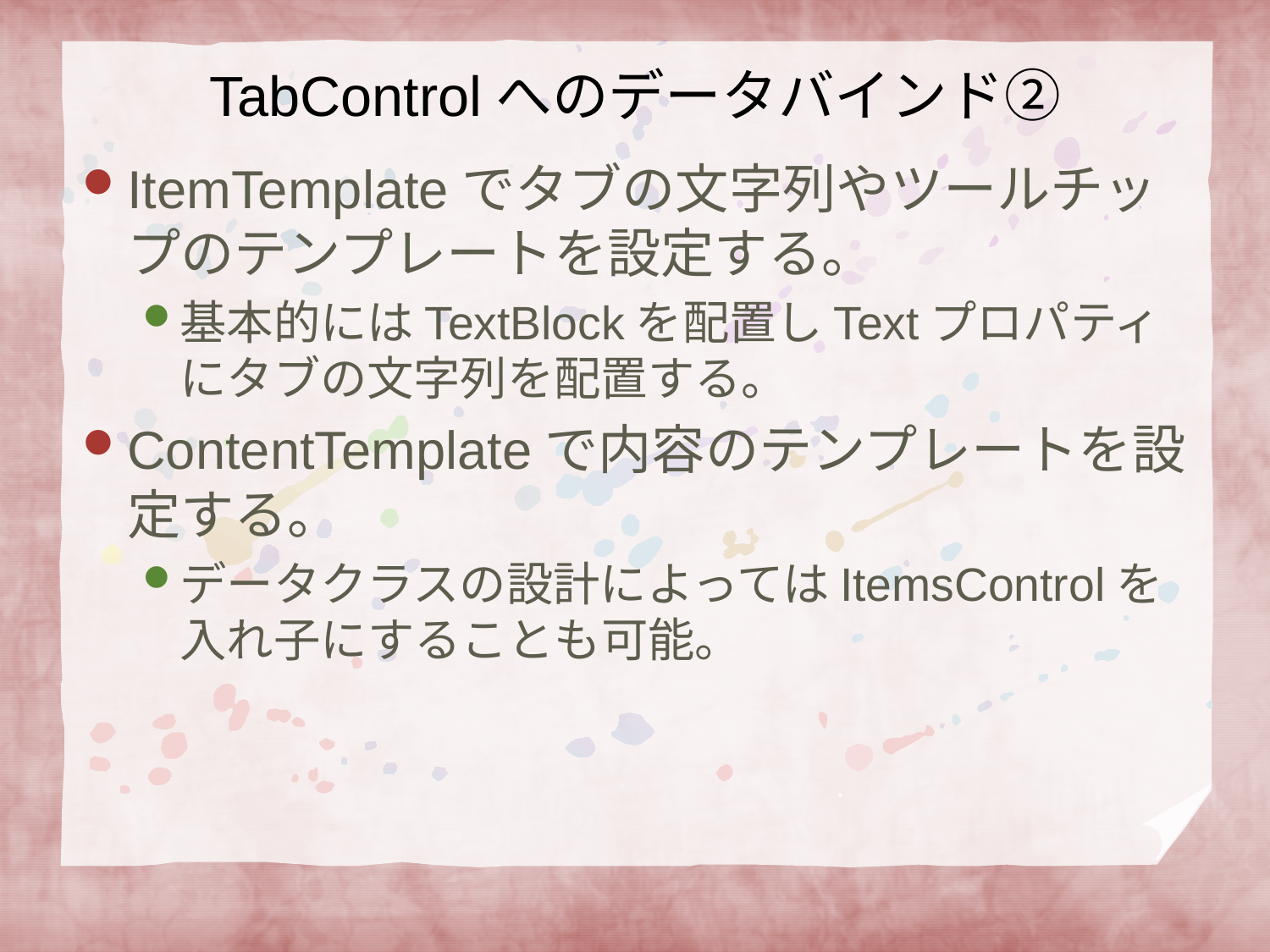

# TabControlへのデータバインド②
ItemTemplateでタブの文字列やツールチップのテンプレートを設定する。
基本的にはTextBlockを配置しTextプロパティにタブの文字列を配置する。
ContentTemplateで内容のテンプレートを設定する。
データクラスの設計によってはItemsControlを入れ子にすることも可能。